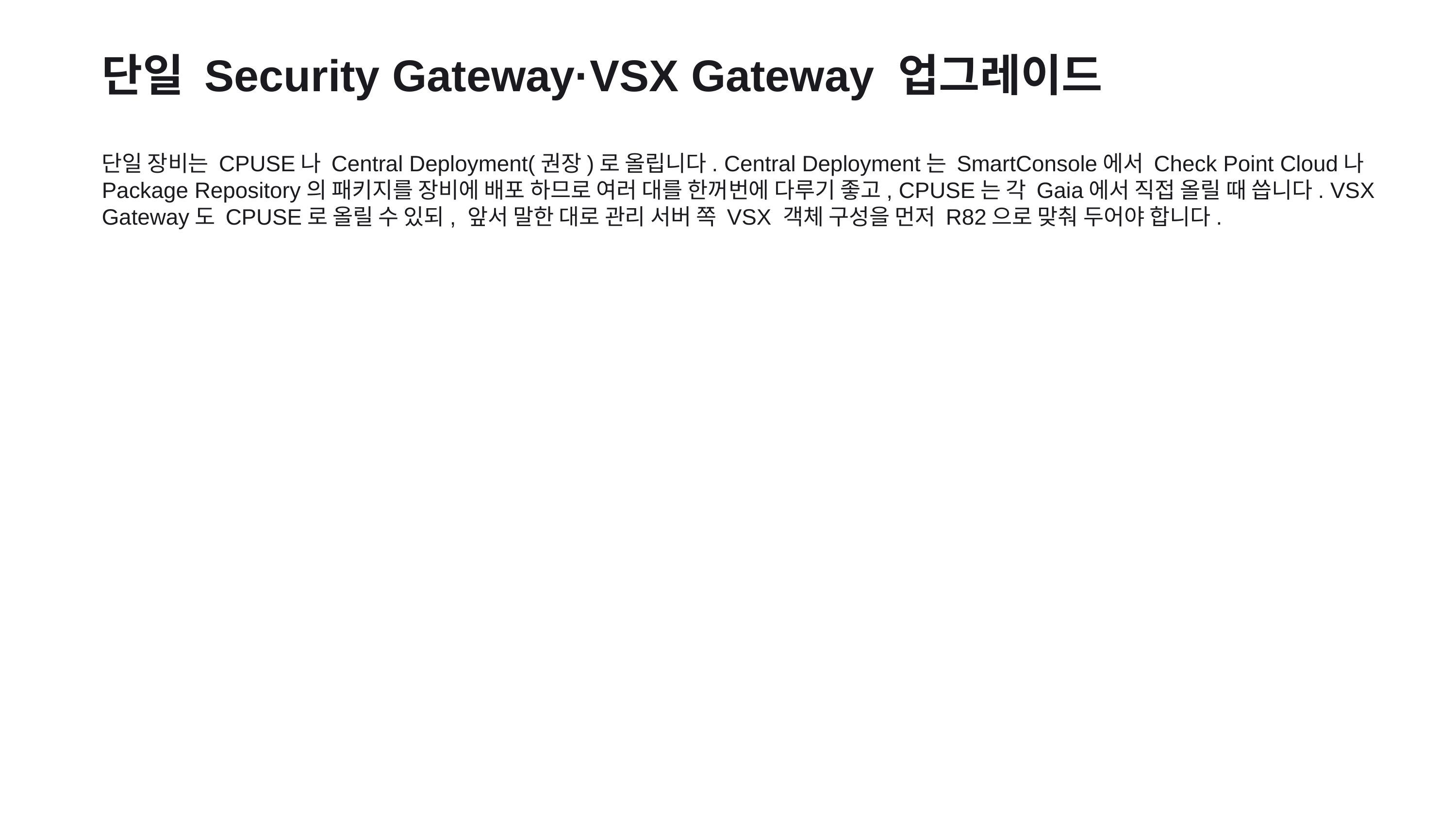

단일 Security Gateway·VSX Gateway 업그레이드
단일 장비는 CPUSE나 Central Deployment(권장)로 올립니다. Central Deployment는 SmartConsole에서 Check Point Cloud나 Package Repository의 패키지를 장비에 배포 하므로 여러 대를 한꺼번에 다루기 좋고, CPUSE는 각 Gaia에서 직접 올릴 때 씁니다. VSX Gateway도 CPUSE로 올릴 수 있되, 앞서 말한 대로 관리 서버 쪽 VSX 객체 구성을 먼저 R82으로 맞춰 두어야 합니다.